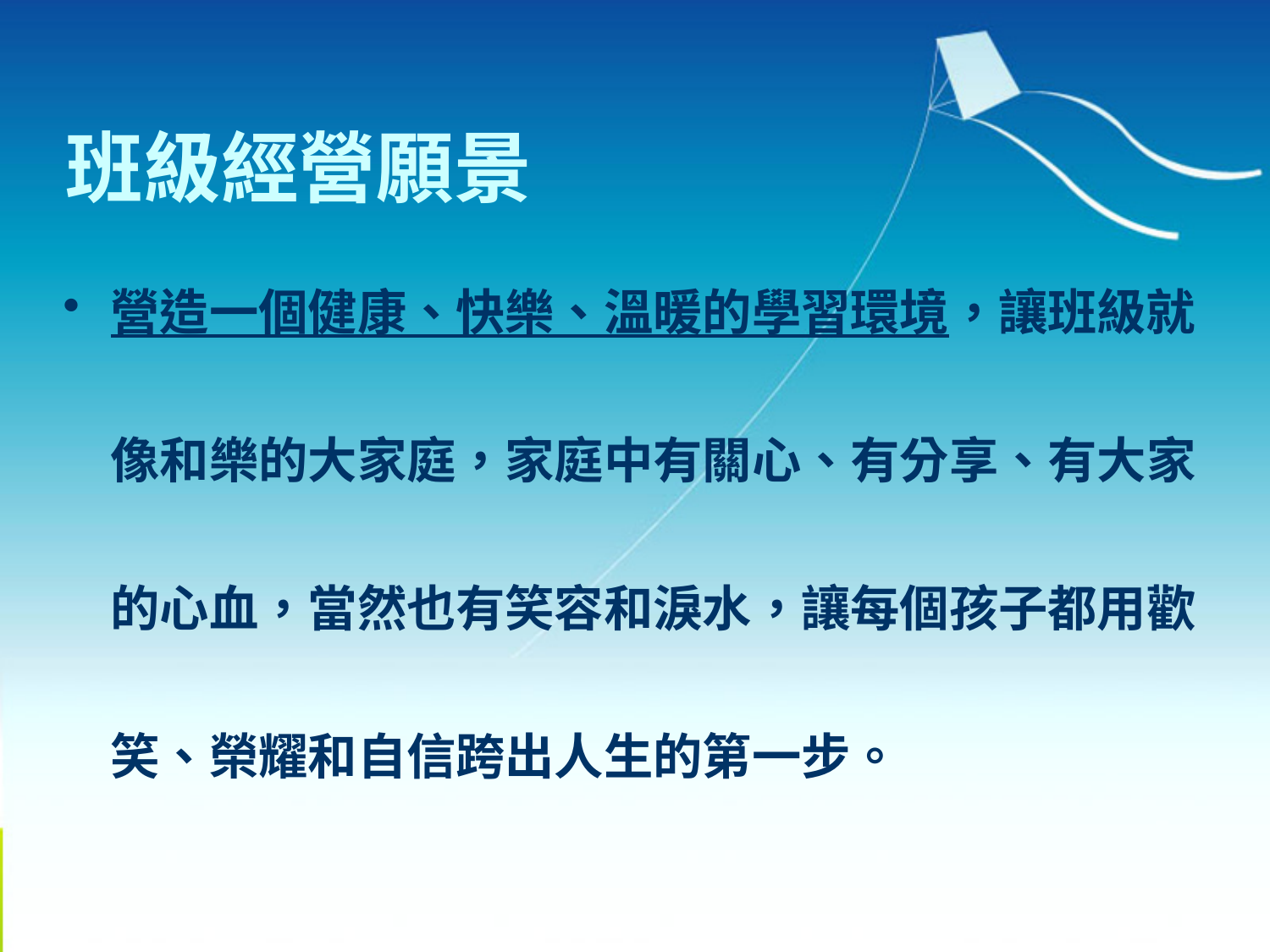

# 班級經營願景
營造一個健康、快樂、溫暖的學習環境，讓班級就像和樂的大家庭，家庭中有關心、有分享、有大家的心血，當然也有笑容和淚水，讓每個孩子都用歡笑、榮耀和自信跨出人生的第一步。